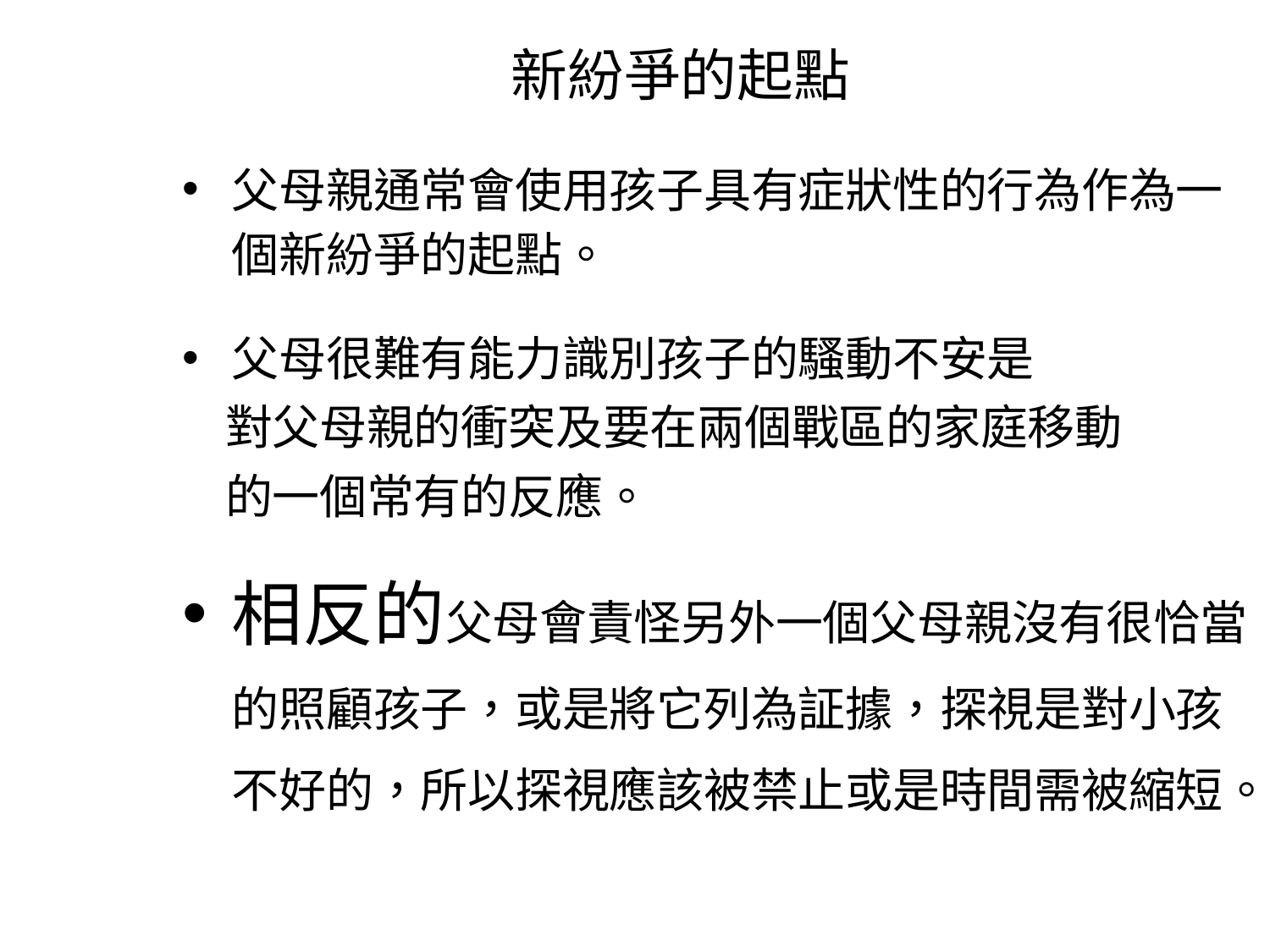

# 新紛爭的起點
父母親通常會使用孩子具有症狀性的行為作為一個新紛爭的起點。

父母很難有能力識別孩子的騷動不安是
   對父母親的衝突及要在兩個戰區的家庭移動
   的一個常有的反應。

相反的父母會責怪另外一個父母親沒有很恰當的照顧孩子，或是將它列為証據，探視是對小孩不好的，所以探視應該被禁止或是時間需被縮短。